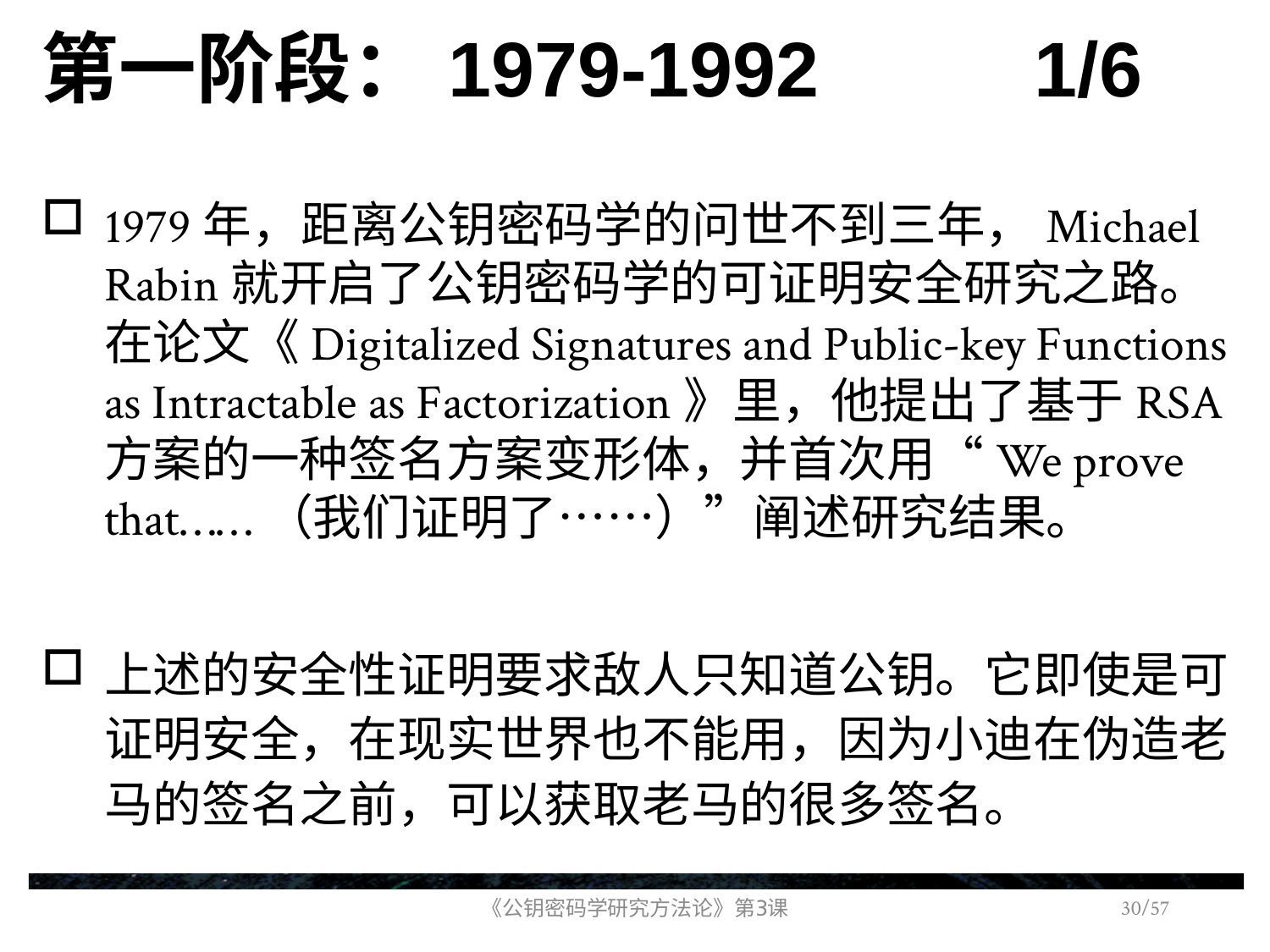

# 第一阶段：1979-1992          1/6
1979年，距离公钥密码学的问世不到三年，Michael Rabin就开启了公钥密码学的可证明安全研究之路。在论文《Digitalized Signatures and Public-key Functions as Intractable as Factorization》里，他提出了基于RSA方案的一种签名方案变形体，并首次用“We prove that……（我们证明了……）”阐述研究结果。

上述的安全性证明要求敌人只知道公钥。它即使是可证明安全，在现实世界也不能用，因为小迪在伪造老马的签名之前，可以获取老马的很多签名。
《公钥密码学研究方法论》第3课
30/57